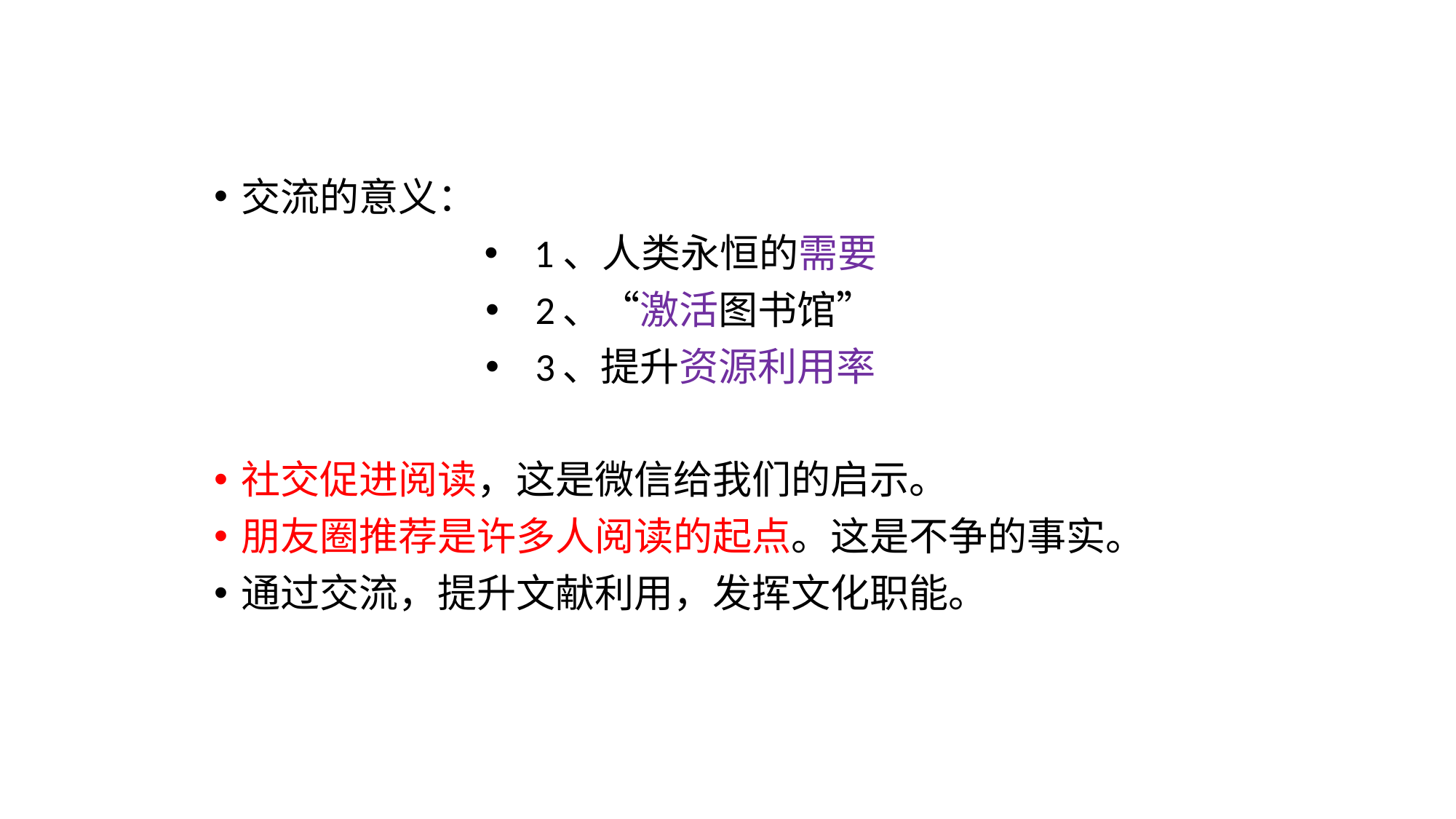

#
交流的意义：
1、人类永恒的需要
2､  “激活图书馆”
3､  提升资源利用率

社交促进阅读，这是微信给我们的启示。
朋友圈推荐是许多人阅读的起点。这是不争的事实。
通过交流，提升文献利用，发挥文化职能。